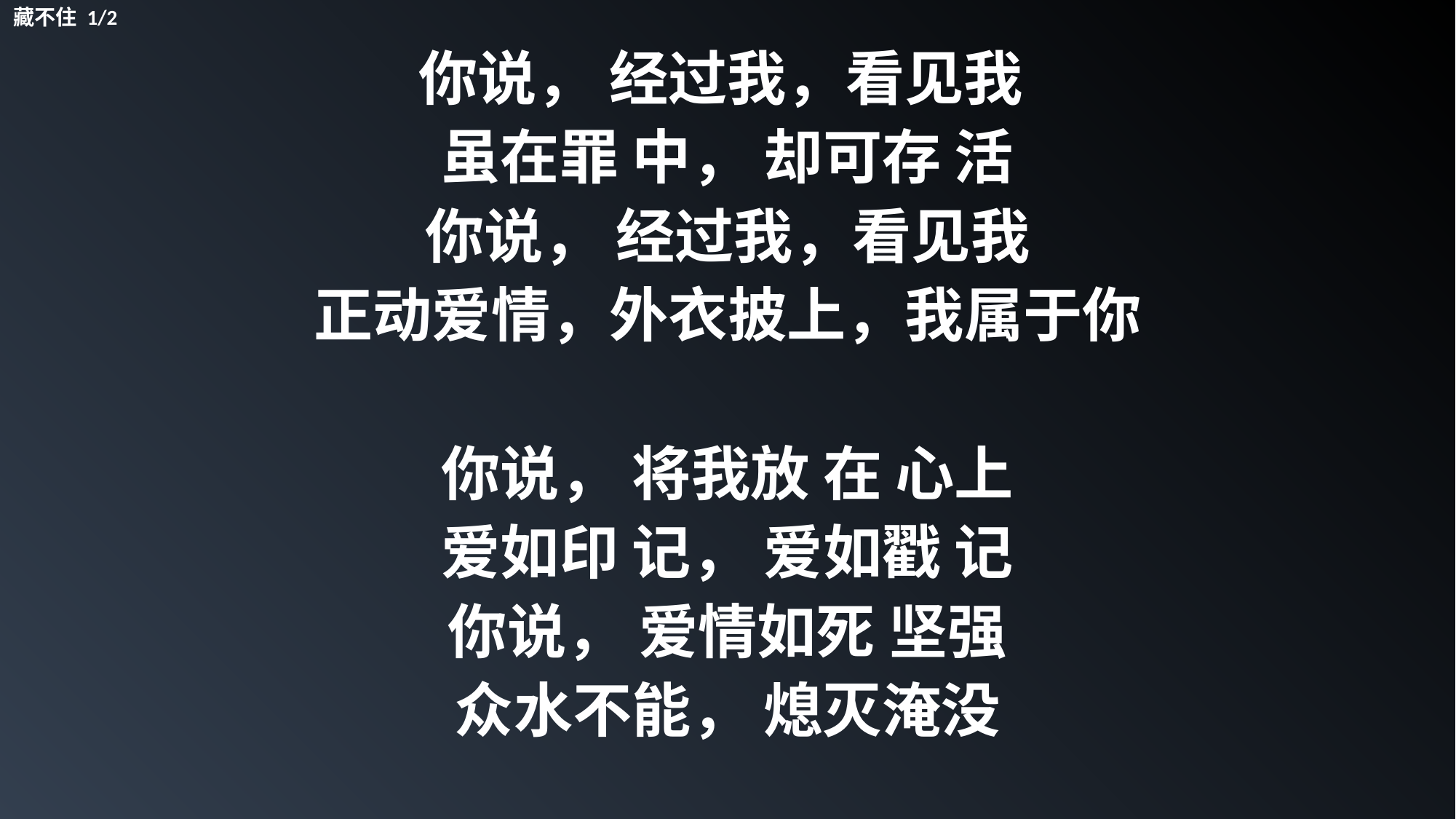

藏不住 1/2
你说， 经过我，看见我
虽在罪 中， 却可存 活
你说， 经过我，看见我
正动爱情，外衣披上，我属于你

你说， 将我放 在 心上
爱如印 记， 爱如戳 记
你说， 爱情如死 坚强
众水不能， 熄灭淹没